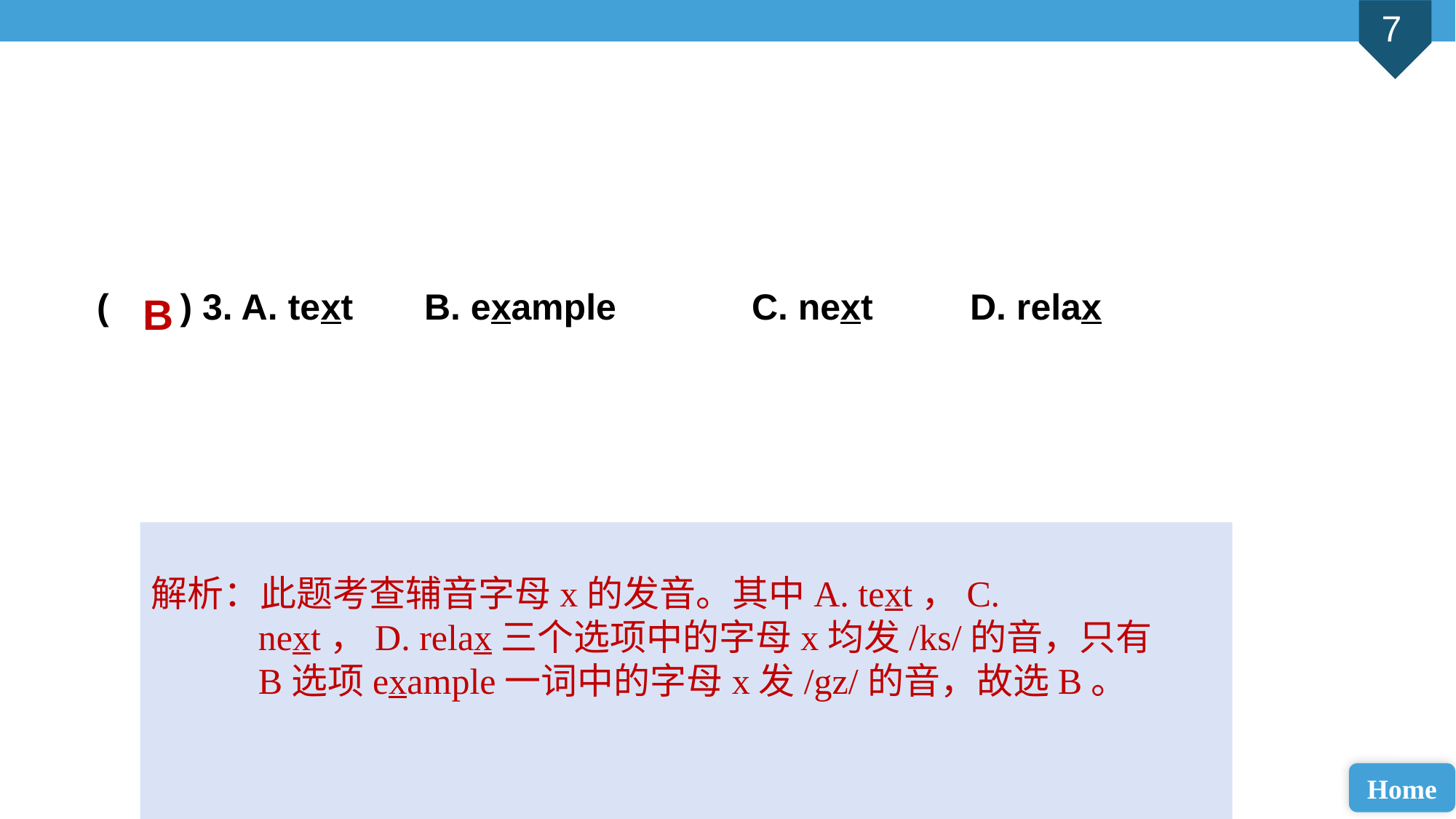

(       ) 3. A. text 	B. example 		C. next 	D. relax
B

解析：此题考查辅音字母x的发音。其中A. text，C. next，D. relax三个选项中的字母x均发/ks/的音，只有B选项example一词中的字母x发/gz/的音，故选B。